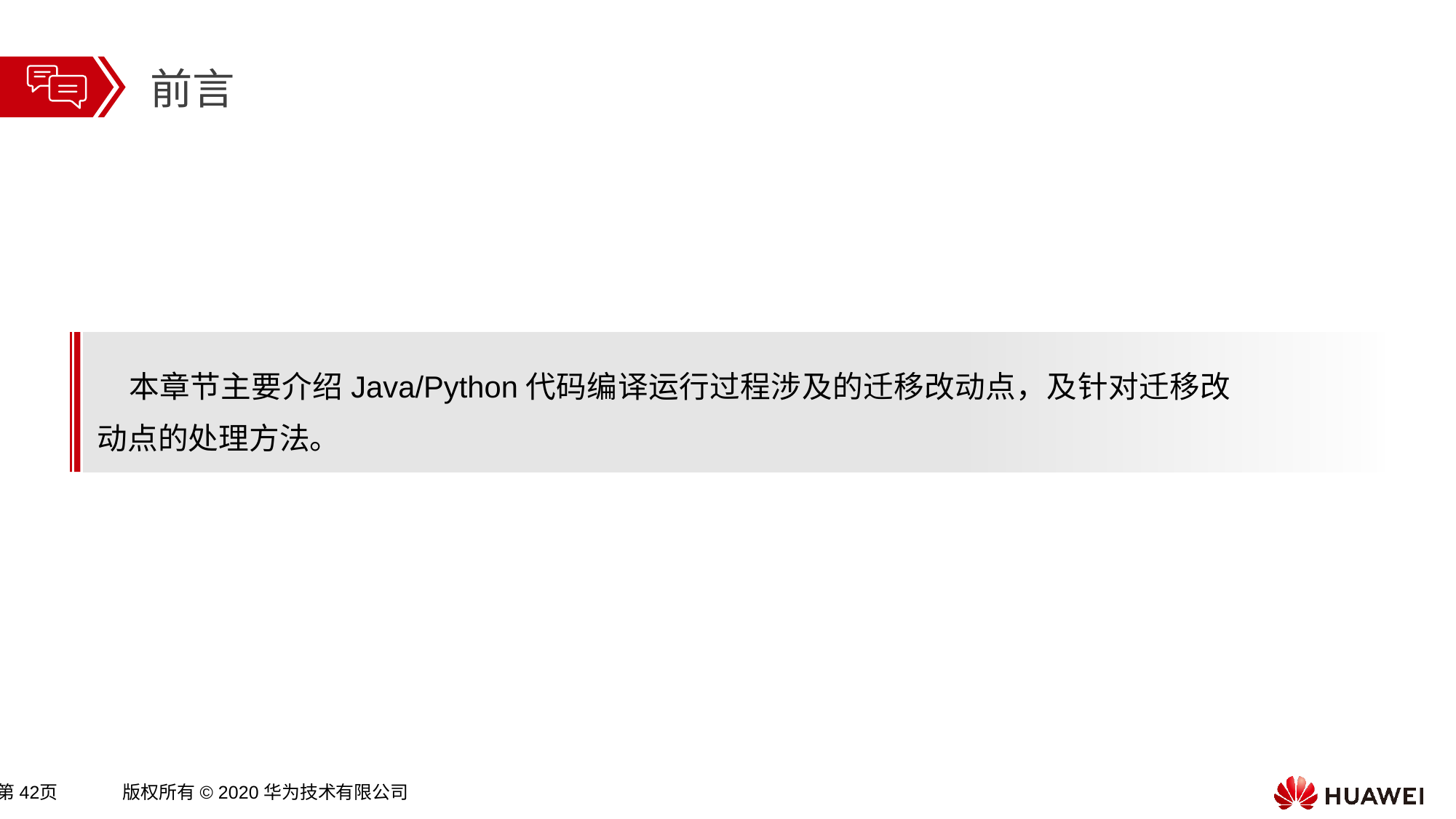

前言

   本章节主要介绍Java/Python代码编译运行过程涉及的迁移改动点，及针对迁移改动点的处理方法。